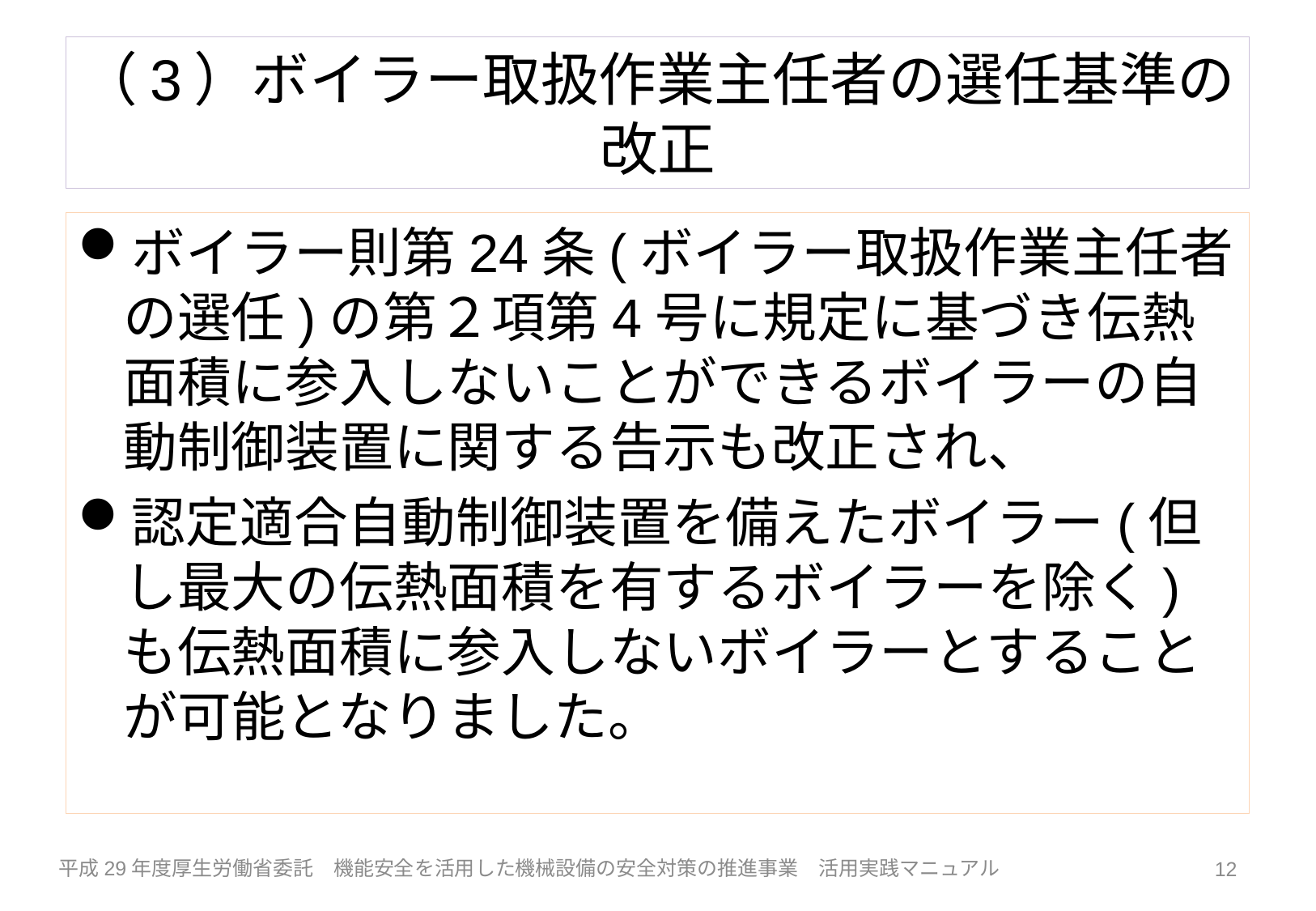

# （3）ボイラー取扱作業主任者の選任基準の改正
ボイラー則第24条(ボイラー取扱作業主任者の選任)の第２項第4号に規定に基づき伝熱面積に参入しないことができるボイラーの自動制御装置に関する告示も改正され、
認定適合自動制御装置を備えたボイラー(但し最大の伝熱面積を有するボイラーを除く)も伝熱面積に参入しないボイラーとすることが可能となりました。
12
平成29年度厚生労働省委託　機能安全を活用した機械設備の安全対策の推進事業　活用実践マニュアル